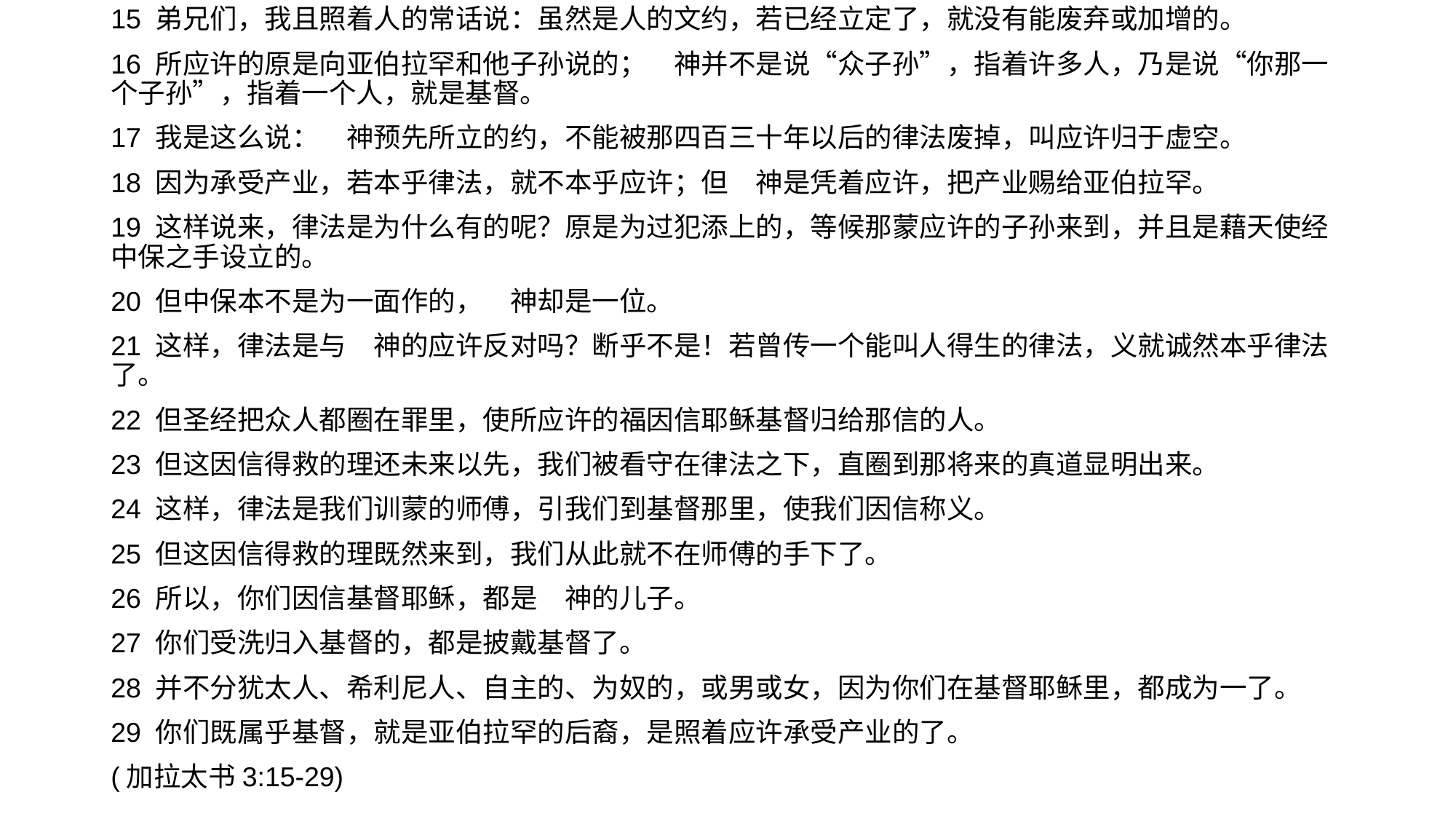

15 弟兄们，我且照着人的常话说：虽然是人的文约，若已经立定了，就没有能废弃或加增的。
16 所应许的原是向亚伯拉罕和他子孙说的；　神并不是说“众子孙”，指着许多人，乃是说“你那一个子孙”，指着一个人，就是基督。
17 我是这么说：　神预先所立的约，不能被那四百三十年以后的律法废掉，叫应许归于虚空。
18 因为承受产业，若本乎律法，就不本乎应许；但　神是凭着应许，把产业赐给亚伯拉罕。
19 这样说来，律法是为什么有的呢？原是为过犯添上的，等候那蒙应许的子孙来到，并且是藉天使经中保之手设立的。
20 但中保本不是为一面作的，　神却是一位。
21 这样，律法是与　神的应许反对吗？断乎不是！若曾传一个能叫人得生的律法，义就诚然本乎律法了。
22 但圣经把众人都圈在罪里，使所应许的福因信耶稣基督归给那信的人。
23 但这因信得救的理还未来以先，我们被看守在律法之下，直圈到那将来的真道显明出来。
24 这样，律法是我们训蒙的师傅，引我们到基督那里，使我们因信称义。
25 但这因信得救的理既然来到，我们从此就不在师傅的手下了。
26 所以，你们因信基督耶稣，都是　神的儿子。
27 你们受洗归入基督的，都是披戴基督了。
28 并不分犹太人、希利尼人、自主的、为奴的，或男或女，因为你们在基督耶稣里，都成为一了。
29 你们既属乎基督，就是亚伯拉罕的后裔，是照着应许承受产业的了。
(加拉太书3:15-29)